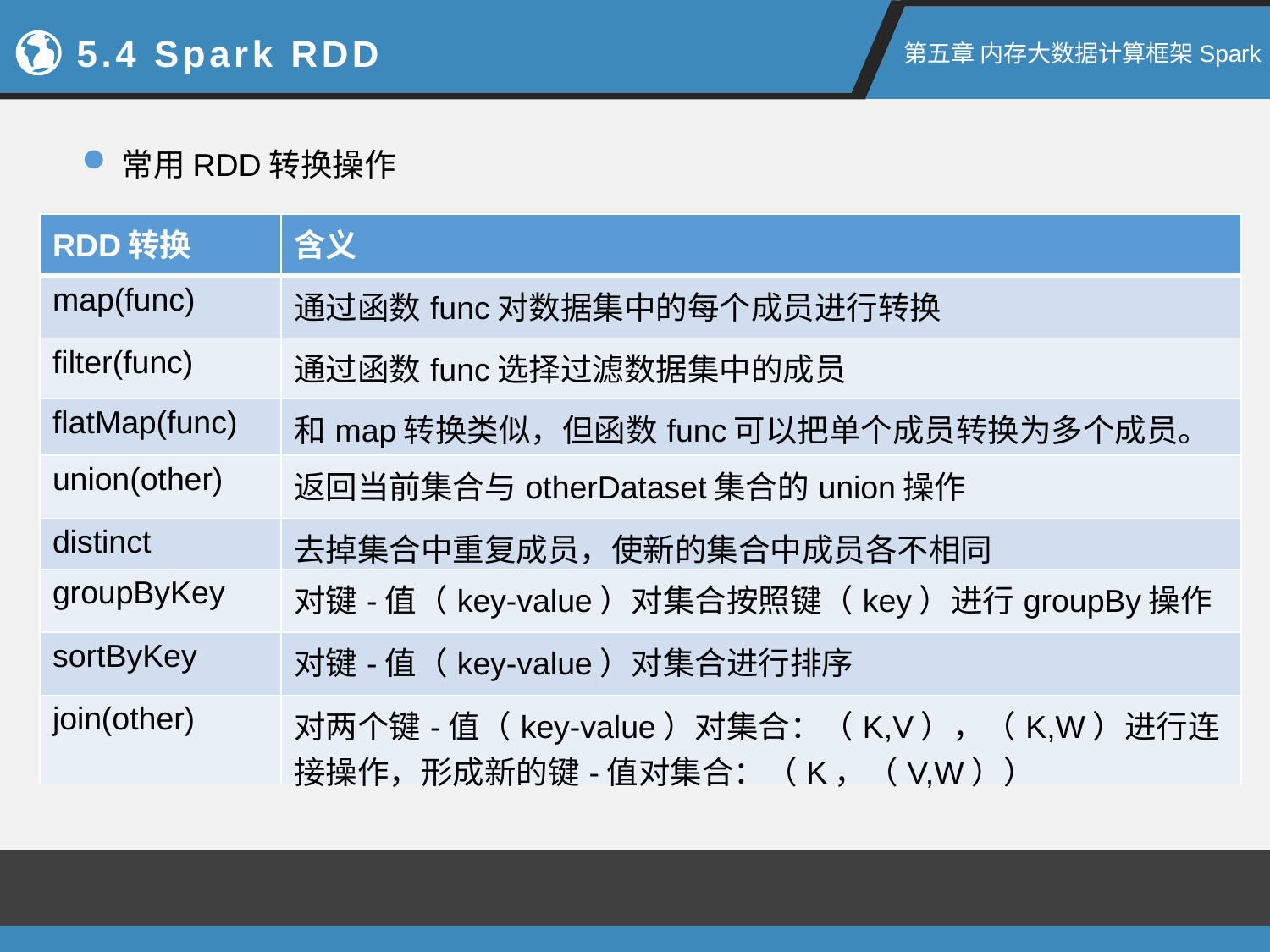

5.4 Spark RDD

第五章 内存大数据计算框架Spark
常用RDD转换操作
| RDD转换 | 含义 |
| --- | --- |
| map(func) | 通过函数func对数据集中的每个成员进行转换 |
| filter(func) | 通过函数func选择过滤数据集中的成员 |
| flatMap(func) | 和map转换类似，但函数func可以把单个成员转换为多个成员。 |
| union(other) | 返回当前集合与otherDataset集合的union操作 |
| distinct | 去掉集合中重复成员，使新的集合中成员各不相同 |
| groupByKey | 对键-值（key-value）对集合按照键（key）进行groupBy操作 |
| sortByKey | 对键-值（key-value）对集合进行排序 |
| join(other) | 对两个键-值（key-value）对集合：（K,V），（K,W）进行连接操作，形成新的键-值对集合：（K，（V,W）） |